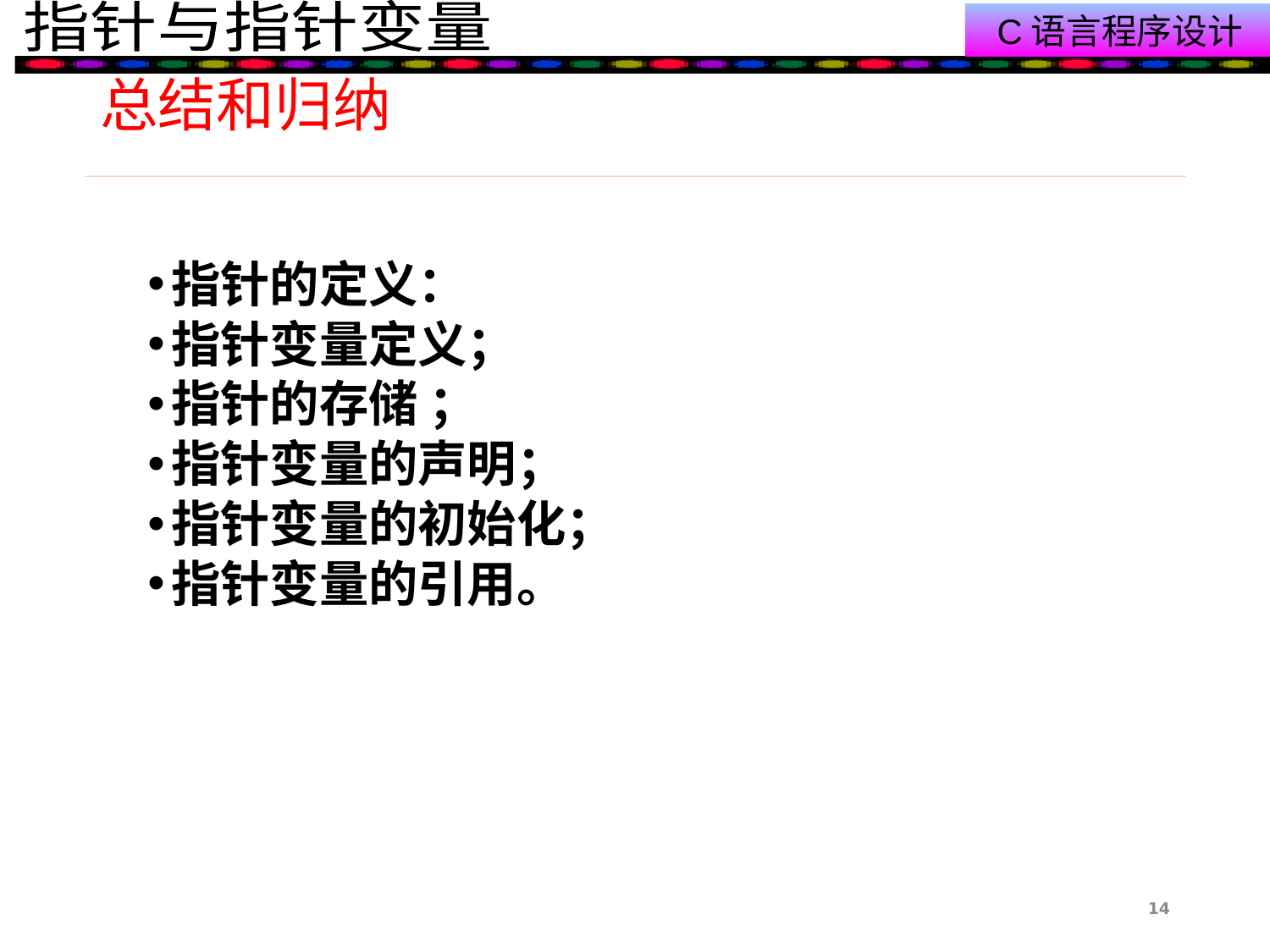

# 总结和归纳
指针的定义：
指针变量定义；
指针的存储 ；
指针变量的声明；
指针变量的初始化；
指针变量的引用。
14